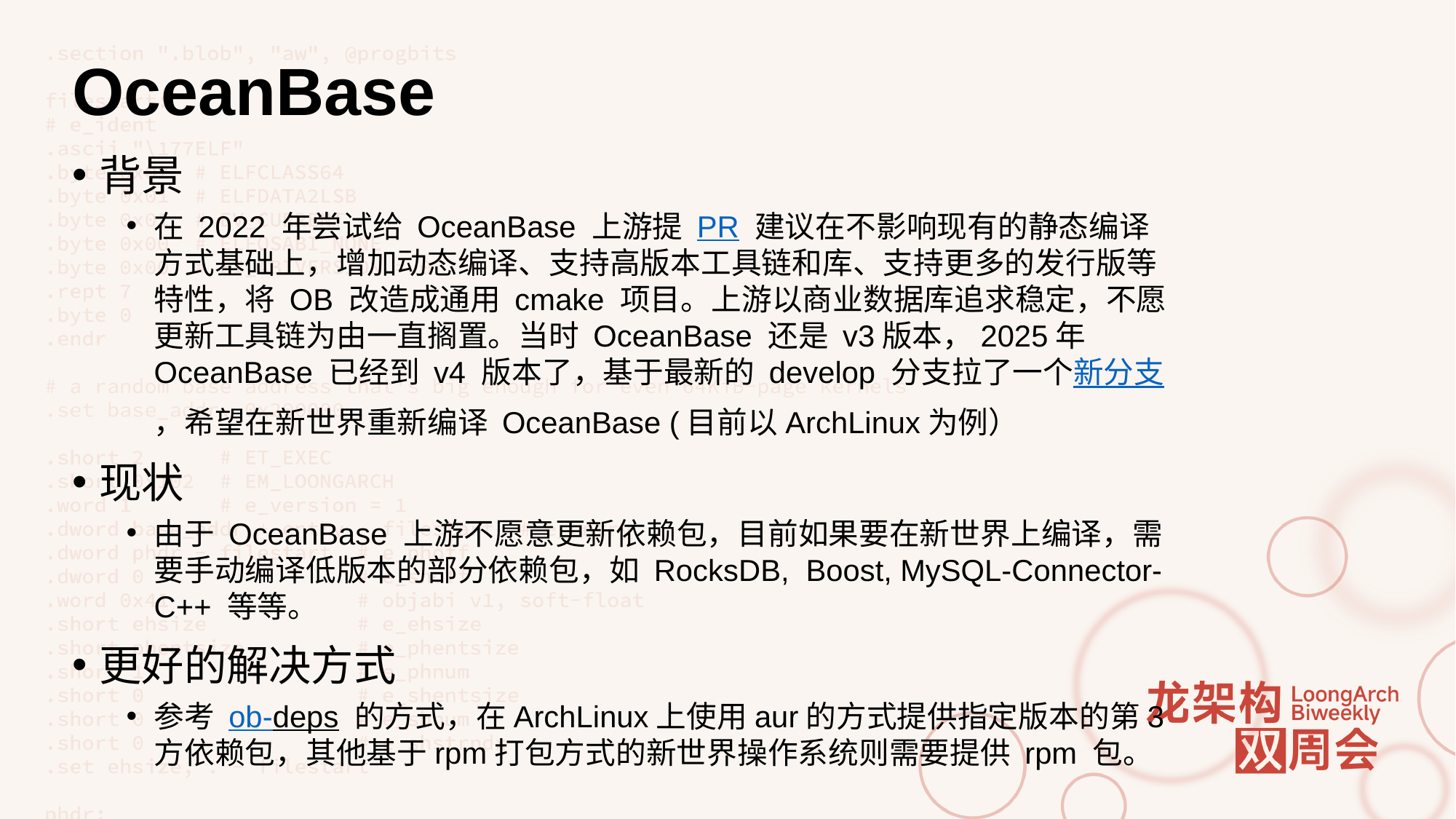

# OceanBase
背景
在 2022 年尝试给 OceanBase 上游提 PR 建议在不影响现有的静态编译方式基础上，增加动态编译、支持高版本工具链和库、支持更多的发行版等特性，将 OB 改造成通用 cmake 项目。上游以商业数据库追求稳定，不愿更新工具链为由一直搁置。当时 OceanBase 还是 v3版本，2025年 OceanBase 已经到 v4 版本了，基于最新的 develop 分支拉了一个新分支，希望在新世界重新编译 OceanBase (目前以ArchLinux为例）
现状
由于 OceanBase 上游不愿意更新依赖包，目前如果要在新世界上编译，需要手动编译低版本的部分依赖包，如 RocksDB,  Boost, MySQL-Connector-C++ 等等。
更好的解决方式
参考 ob-deps 的方式，在ArchLinux上使用aur的方式提供指定版本的第3方依赖包，其他基于rpm打包方式的新世界操作系统则需要提供 rpm 包。